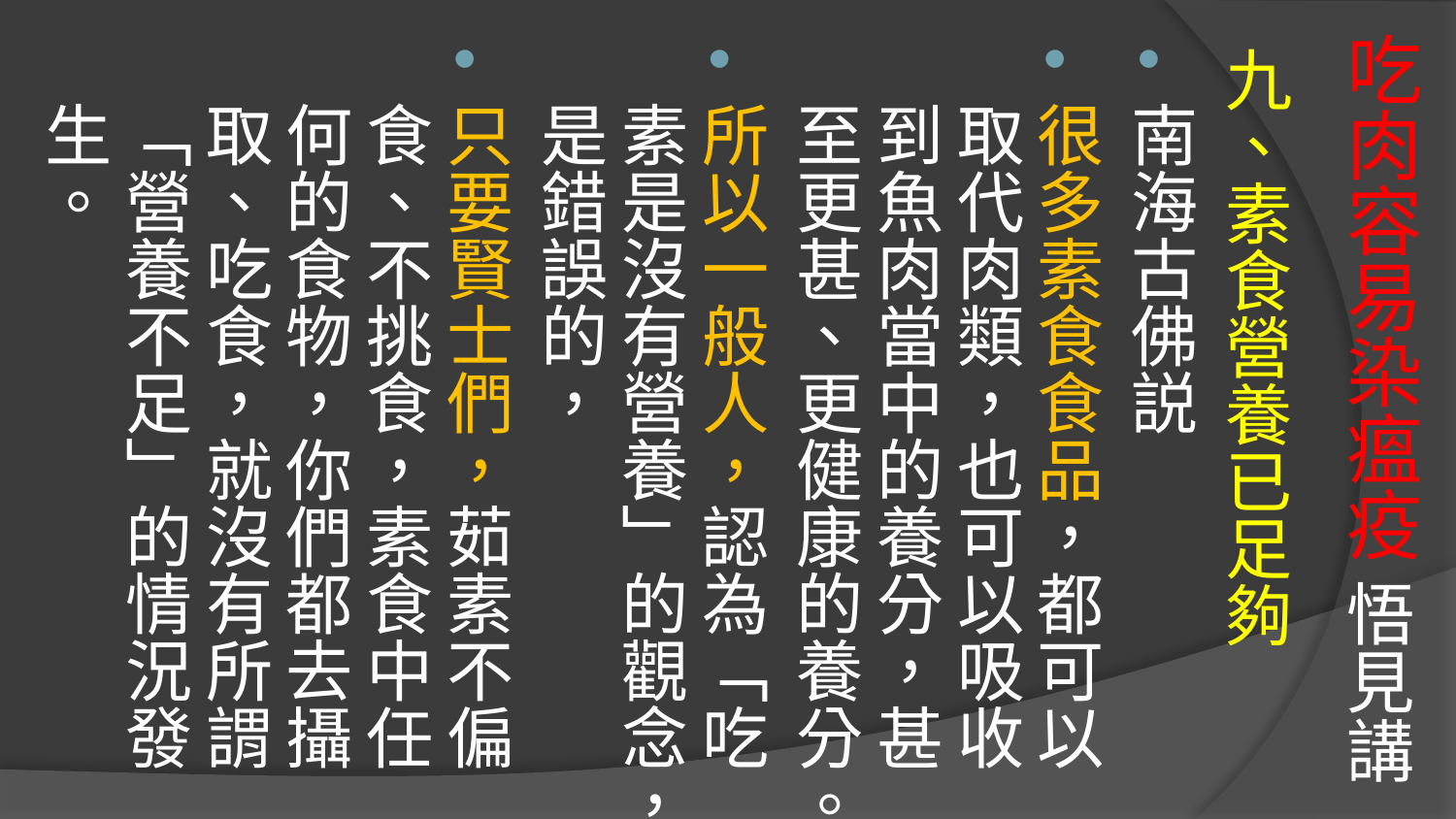

# 吃肉容易染瘟疫 悟見講
九、素食營養已足夠
南海古佛説
很多素食食品，都可以取代肉類，也可以吸收到魚肉當中的養分，甚至更甚、更健康的養分。
所以一般人，認為「吃素是沒有營養」的觀念，是錯誤的，
只要賢士們，茹素不偏食、不挑食，素食中任何的食物，你們都去攝取、吃食，就沒有所謂「營養不足」的情況發生。